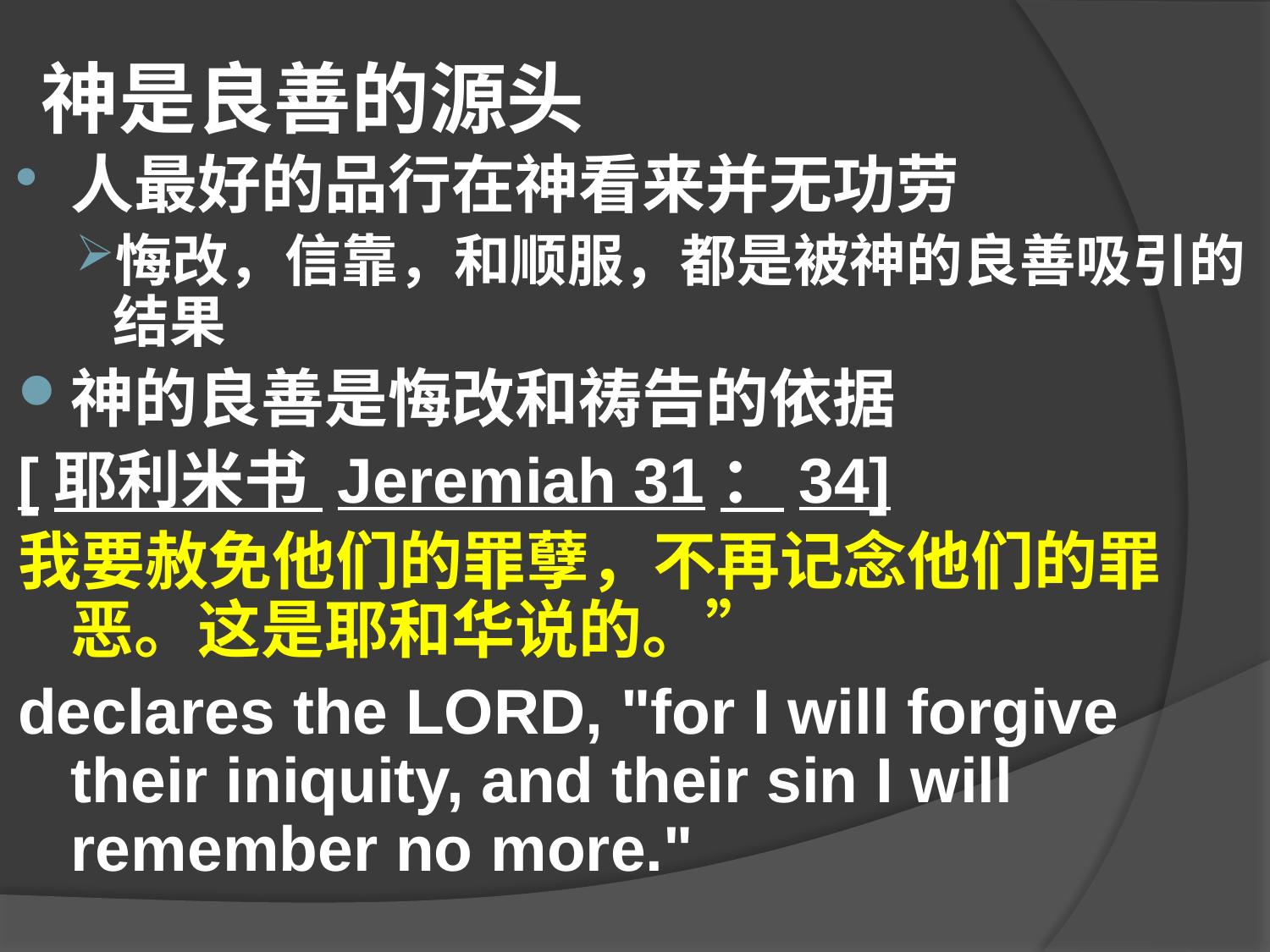

# 神是良善的源头
人最好的品行在神看来并无功劳
悔改，信靠，和顺服，都是被神的良善吸引的结果
神的良善是悔改和祷告的依据
[耶利米书 Jeremiah 31：34]
我要赦免他们的罪孽，不再记念他们的罪恶。这是耶和华说的。”
declares the LORD, "for I will forgive their iniquity, and their sin I will remember no more."